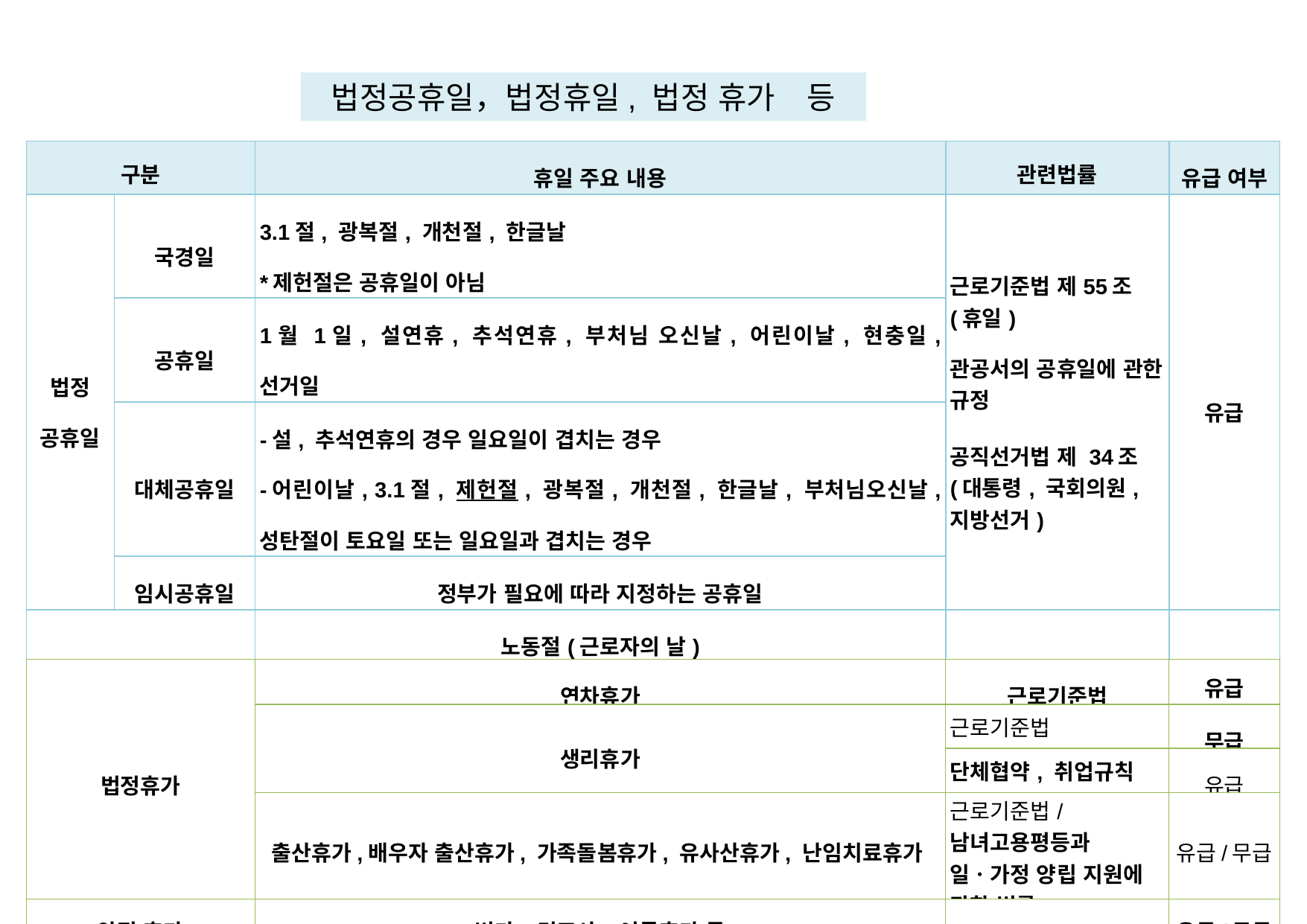

법정공휴일，법정휴일, 법정 휴가　등
| 구분 |  | 휴일 주요 내용 | 관련법률 | 유급 여부 |
| --- | --- | --- | --- | --- |
| 법정 공휴일 | 국경일 | 3.1절, 광복절, 개천절, 한글날 \*제헌절은 공휴일이 아님 | 근로기준법 제55조(휴일) 관공서의 공휴일에 관한 규정 공직선거법 제 34조(대통령, 국회의원, 지방선거) | 유급 |
|  | 공휴일 | 1월 1일, 설연휴, 추석연휴, 부처님 오신날, 어린이날, 현충일, 선거일 |  |  |
|  | 대체공휴일 | -설, 추석연휴의 경우 일요일이 겹치는 경우 -어린이날, 3.1절, 제헌절, 광복절, 개천절, 한글날, 부처님오신날, 성탄절이 토요일 또는 일요일과 겹치는 경우 |  |  |
|  | 임시공휴일 | 정부가 필요에 따라 지정하는 공휴일 |  |  |
| 법정휴일 |  | 노동절(근로자의 날) | 근로기준법 | 유급 |
|  |  | 주휴일(대체로 일요일) |  |  |
| 약정휴일 |  | 회사창립일, 노조창립일 등 | 취업규칙, 단체협약 | 유급/무급 |
| 휴무일 |  | 대체로 토요일, 노사간 합의에 따라 유급휴일도 가능 | 취업규칙, 단체협약 | 유급/무급 |
| 법정휴가 | 연차휴가 | 근로기준법 | 유급 |
| --- | --- | --- | --- |
|  | 생리휴가 | 근로기준법 | 무급 |
|  |  | 단체협약, 취업규칙 | 유급 |
|  | 출산휴가,배우자 출산휴가, 가족돌봄휴가, 유사산휴가, 난임치료휴가 | 근로기준법/남녀고용평등과 일ㆍ가정 양립 지원에 관한 법률 | 유급/무급 |
| 약정 휴가 | 병가, 경조사, 여름휴가 등 | 취업규칙, 단체협약 | 유급/무급 |